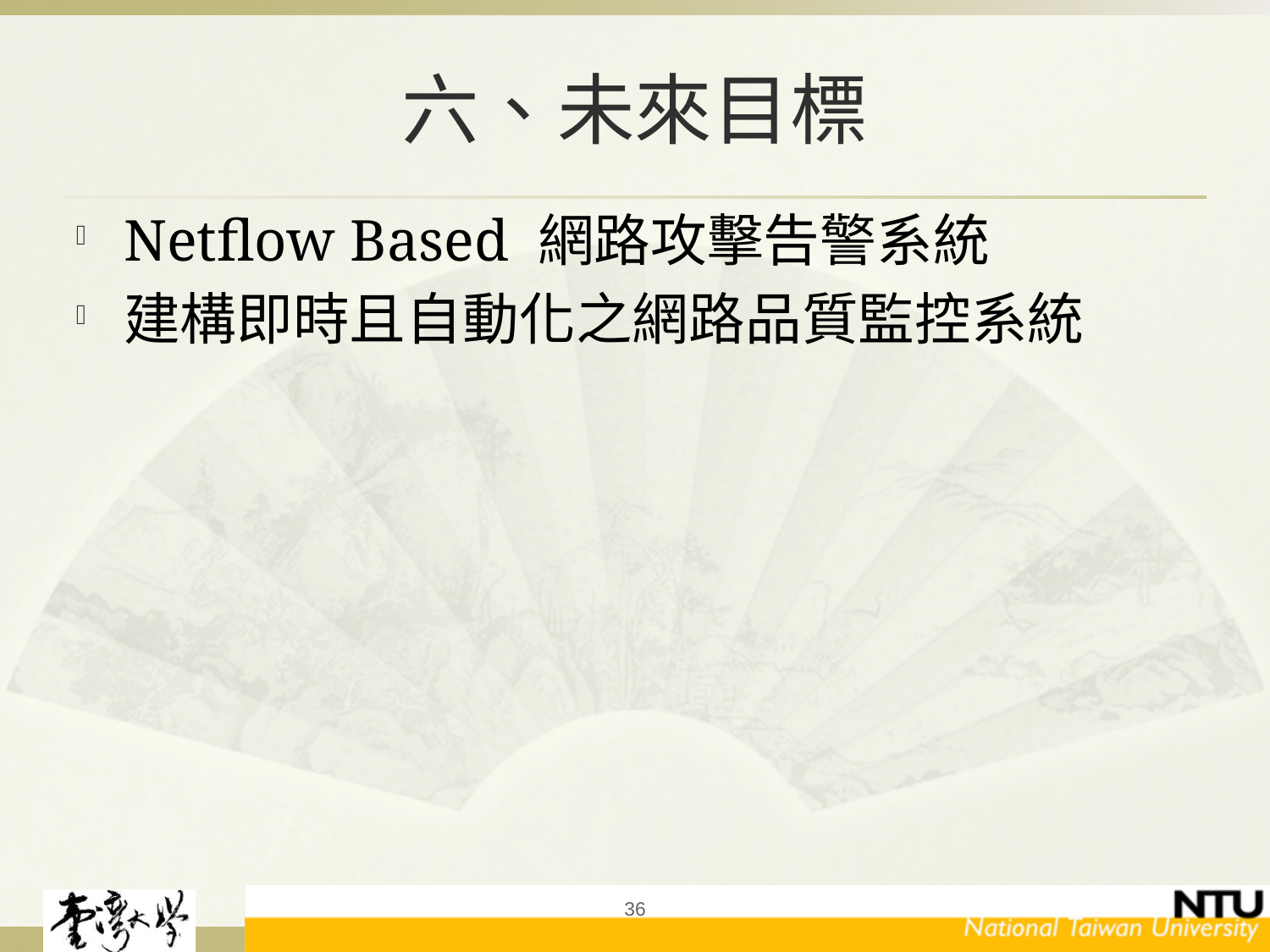

# 六、未來目標
Netflow Based 網路攻擊告警系統
建構即時且自動化之網路品質監控系統

36